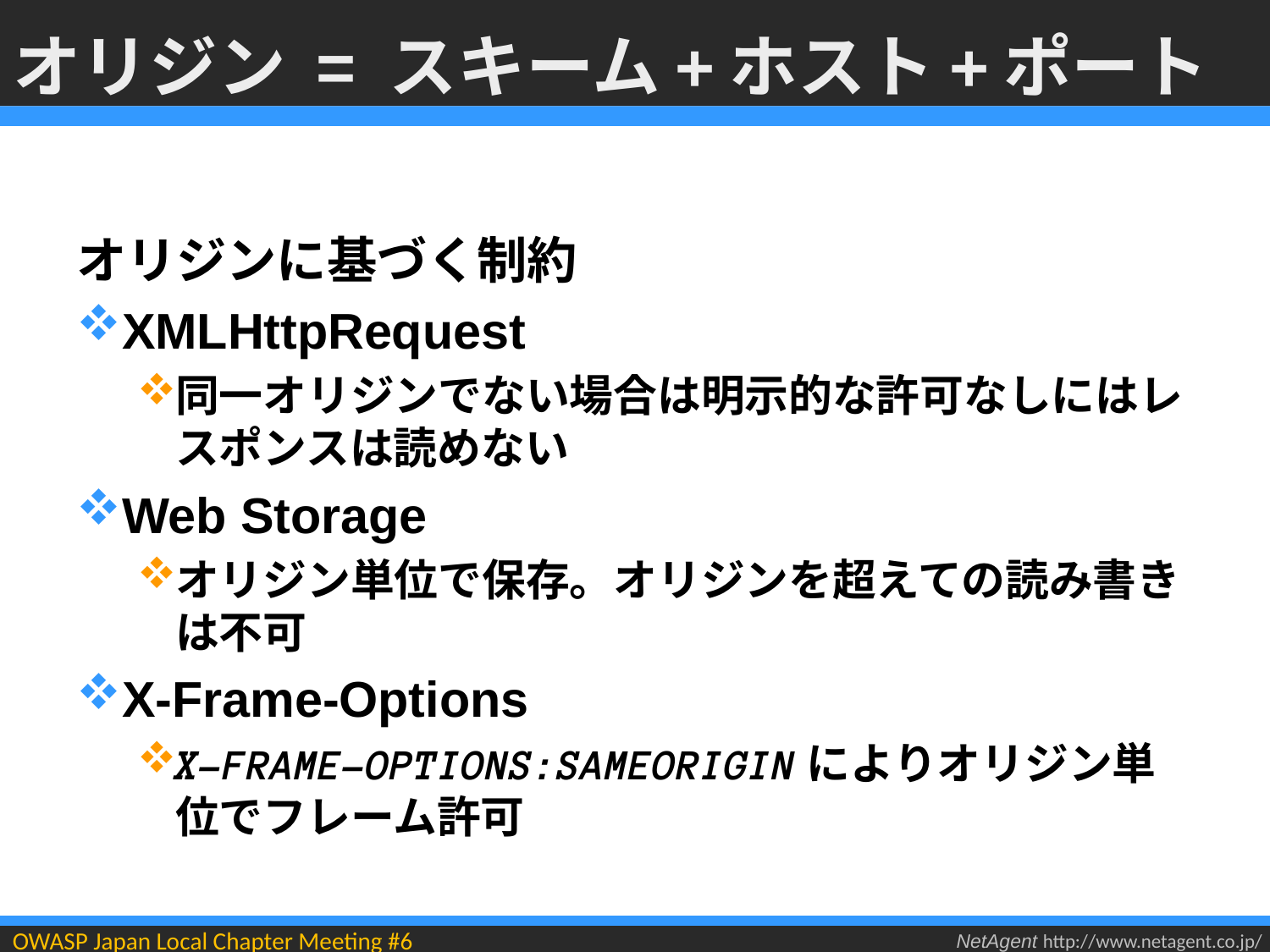

# オリジン = スキーム+ホスト+ポート
オリジンに基づく制約
XMLHttpRequest
同一オリジンでない場合は明示的な許可なしにはレスポンスは読めない
Web Storage
オリジン単位で保存。オリジンを超えての読み書きは不可
X-Frame-Options
X-FRAME-OPTIONS:SAMEORIGINによりオリジン単位でフレーム許可